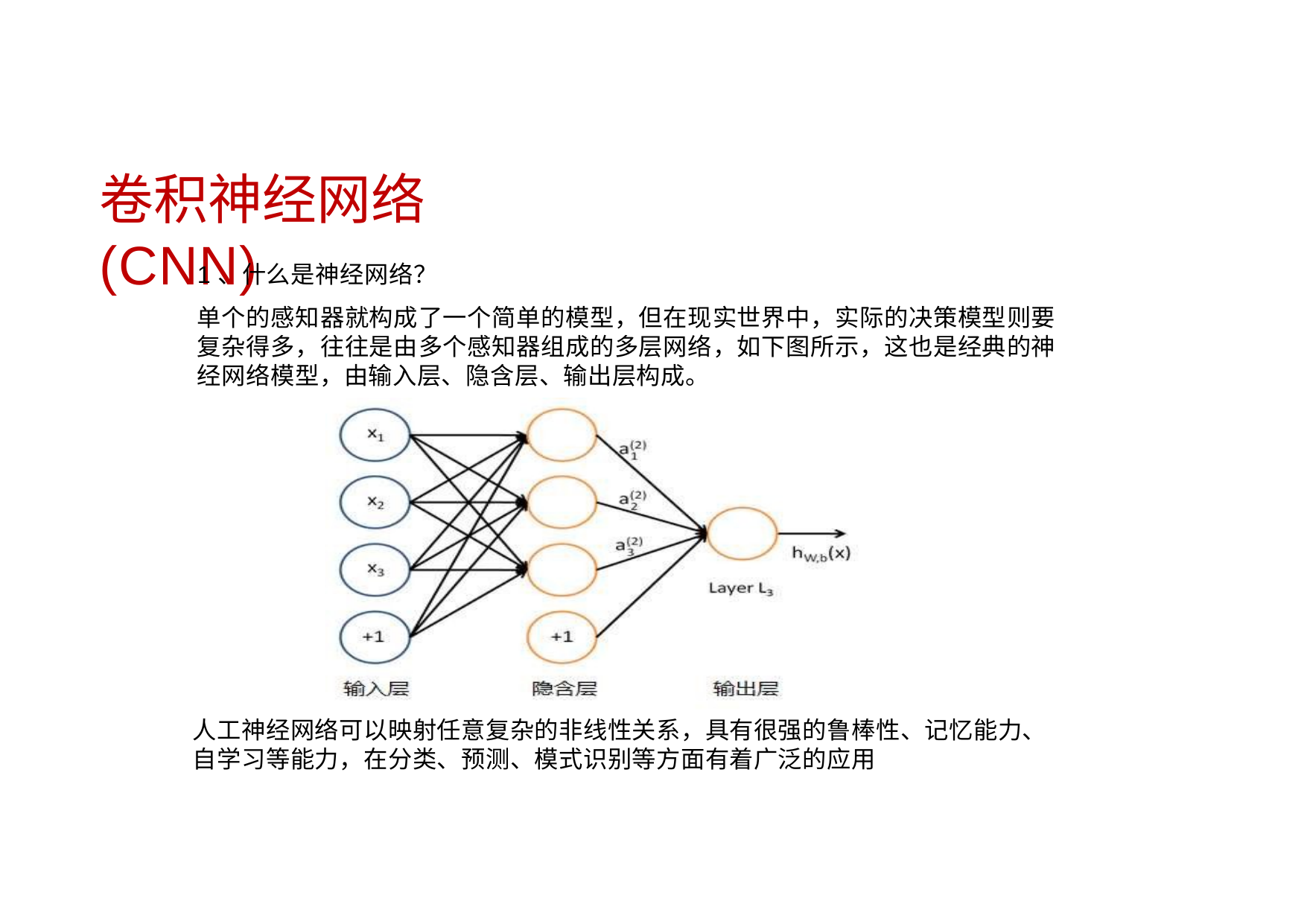

# 卷积神经网络(CNN)
1、什么是神经网络？
单个的感知器就构成了一个简单的模型，但在现实世界中，实际的决策模型则要 复杂得多，往往是由多个感知器组成的多层网络，如下图所示，这也是经典的神 经网络模型，由输入层、隐含层、输出层构成。

人工神经网络可以映射任意复杂的非线性关系，具有很强的鲁棒性、记忆能力、 自学习等能力，在分类、预测、模式识别等方面有着广泛的应用